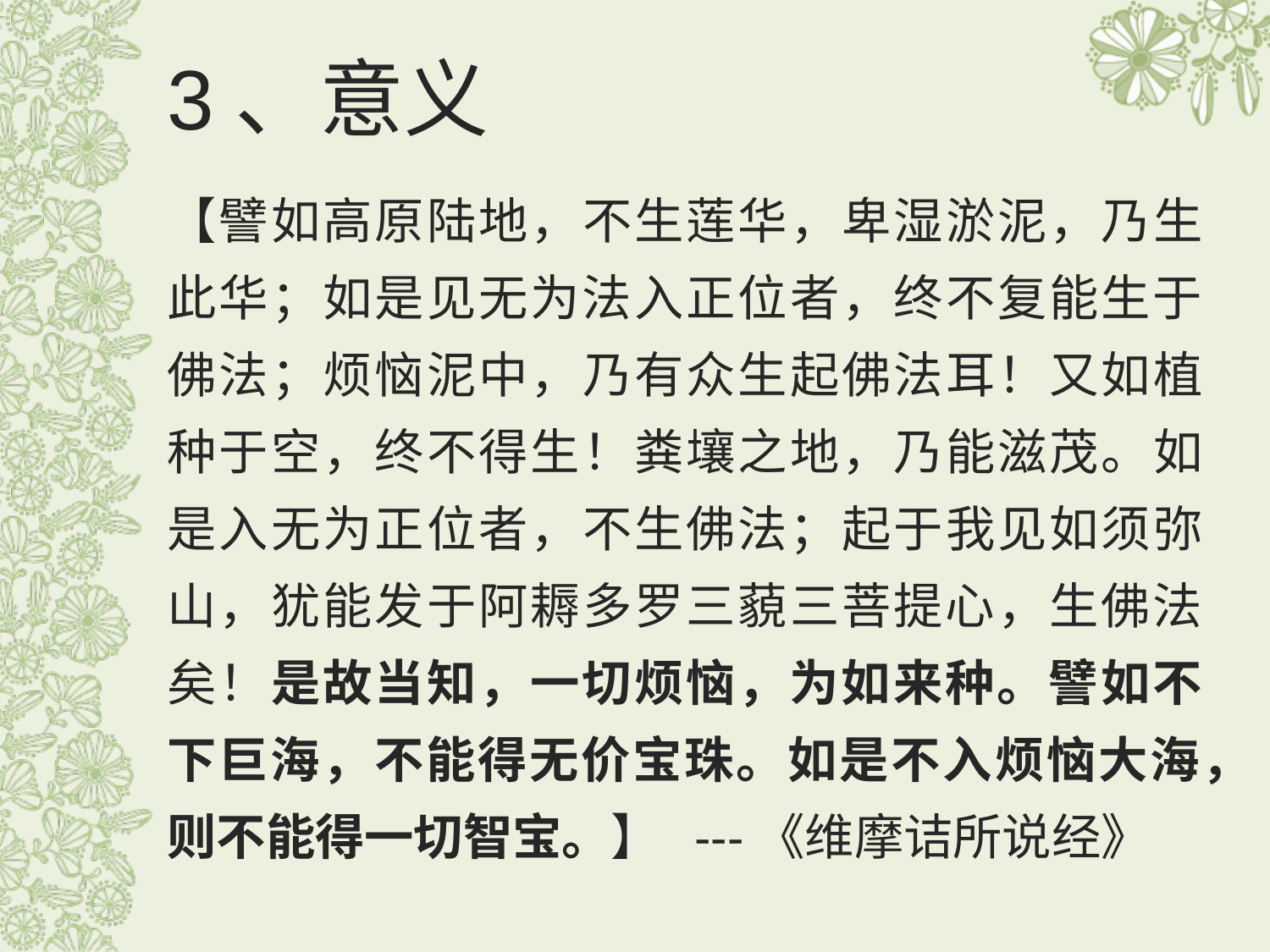

# 3、意义
【譬如高原陆地，不生莲华，卑湿淤泥，乃生此华；如是见无为法入正位者，终不复能生于佛法；烦恼泥中，乃有众生起佛法耳！又如植种于空，终不得生！粪壤之地，乃能滋茂。如是入无为正位者，不生佛法；起于我见如须弥山，犹能发于阿耨多罗三藐三菩提心，生佛法矣！是故当知，一切烦恼，为如来种。譬如不下巨海，不能得无价宝珠。如是不入烦恼大海，则不能得一切智宝。】  ---《维摩诘所说经》